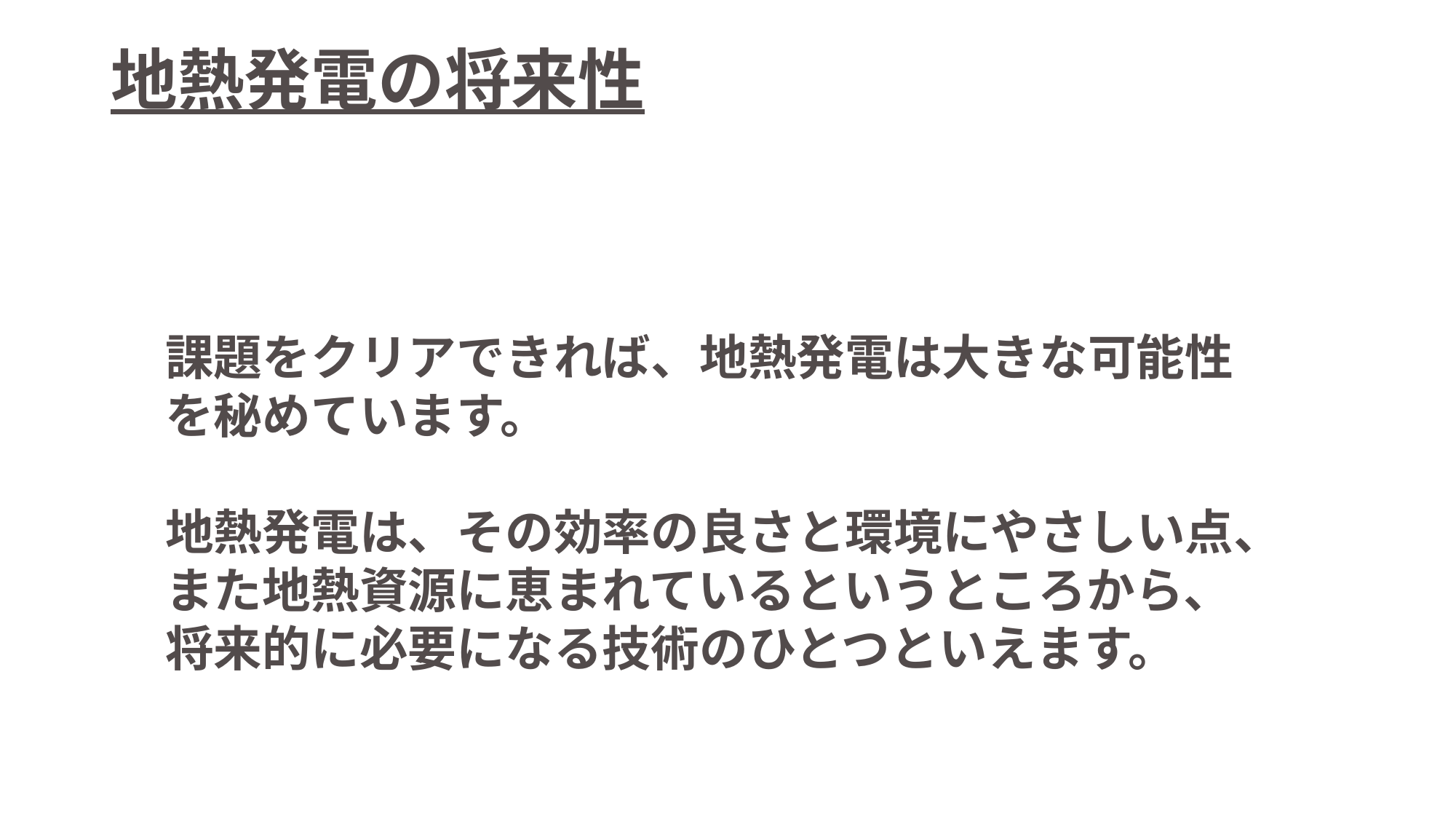

# 地熱発電の将来性

課題をクリアできれば、地熱発電は大きな可能性を秘めています。

地熱発電は、その効率の良さと環境にやさしい点、また地熱資源に恵まれているというところから、将来的に必要になる技術のひとつといえます。